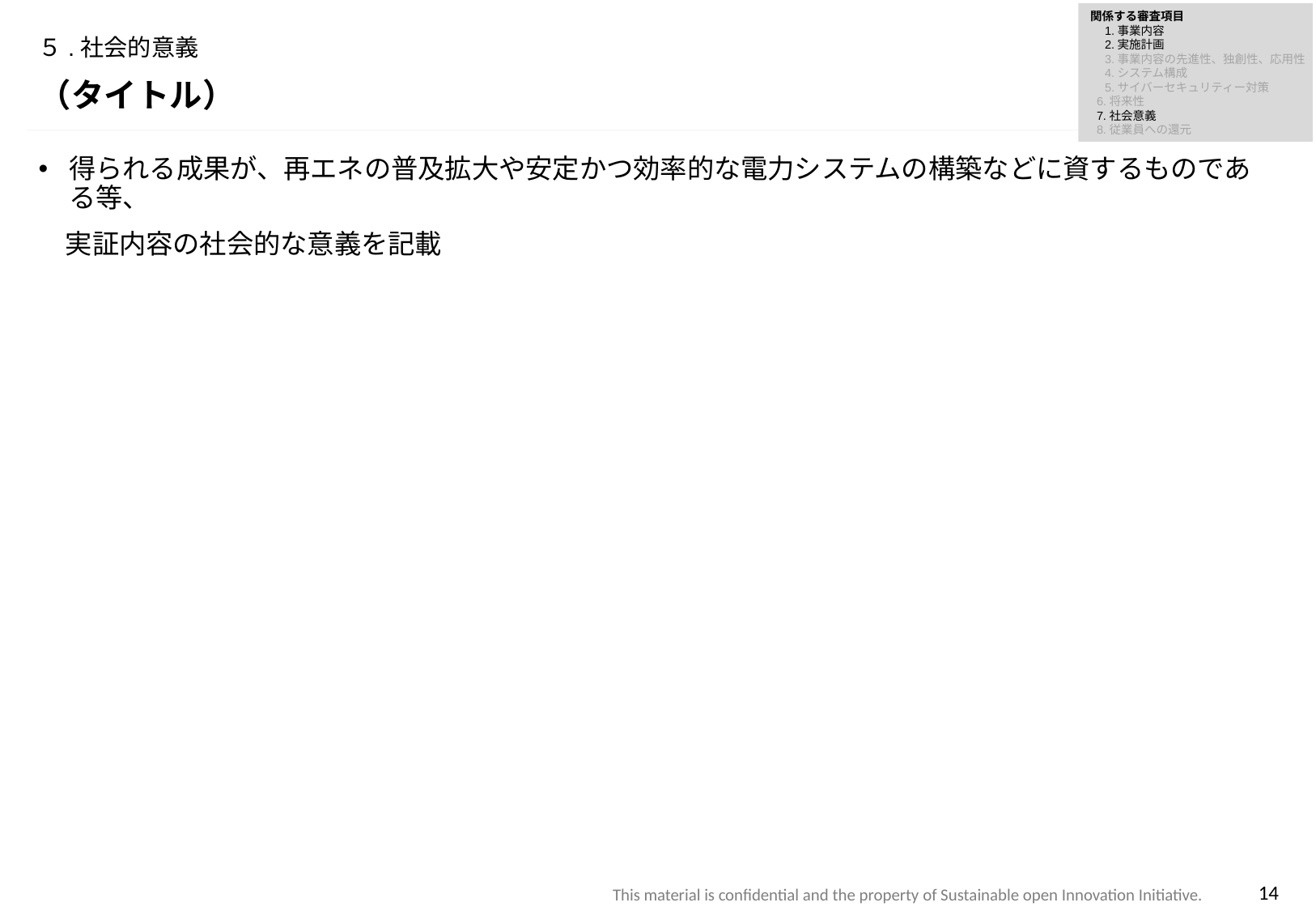

関係する審査項目
　1.事業内容
　2.実施計画
　3.事業内容の先進性、独創性、応用性
　4.システム構成
　5.サイバーセキュリティー対策
  6.将来性
  7.社会意義
  8.従業員への還元
# ５.社会的意義
（タイトル）
得られる成果が、再エネの普及拡大や安定かつ効率的な電力システムの構築などに資するものである等、
　実証内容の社会的な意義を記載